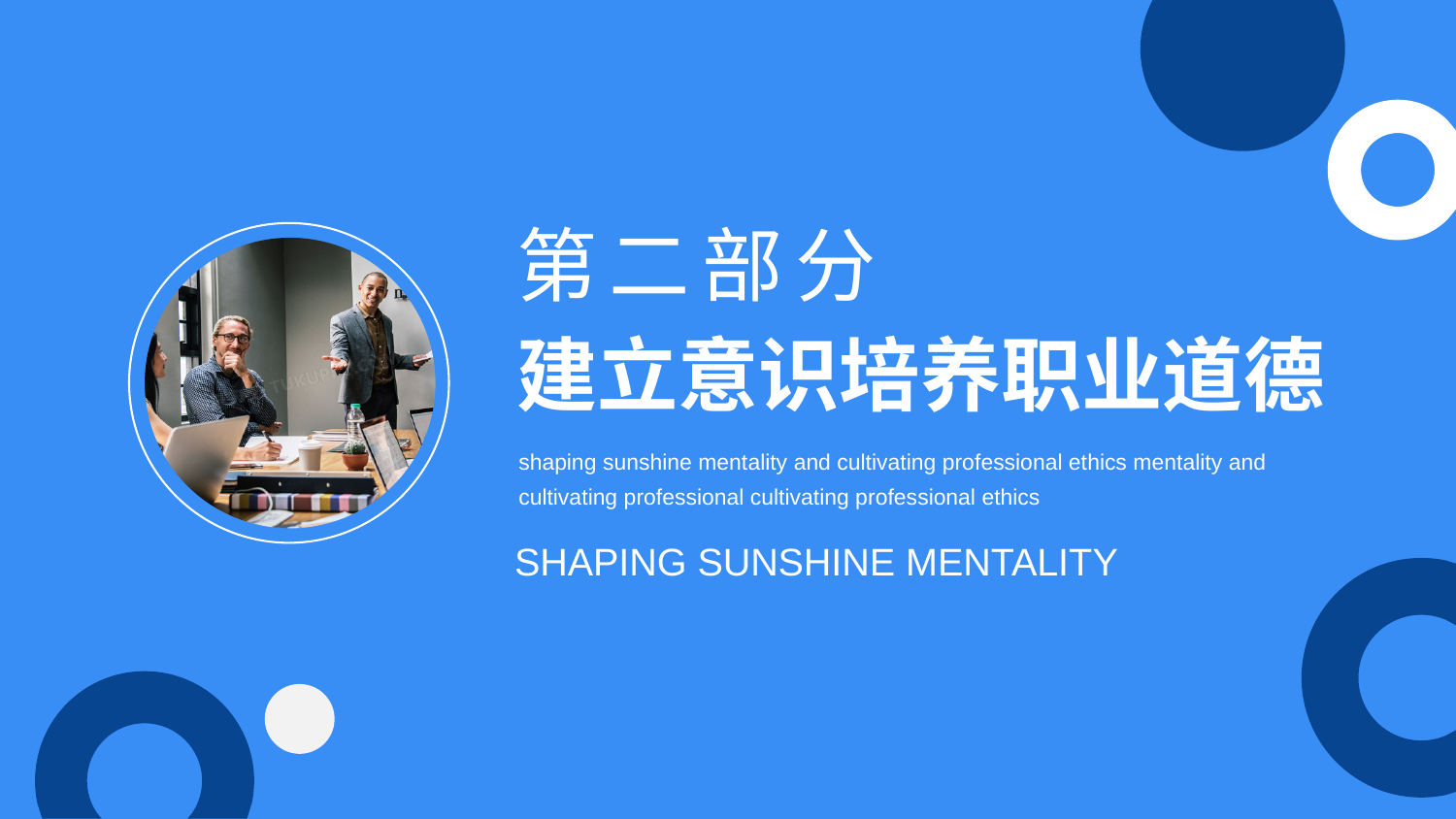

第二部分

建立意识培养职业道德
shaping sunshine mentality and cultivating professional ethics mentality and cultivating professional cultivating professional ethics
SHAPING SUNSHINE MENTALITY